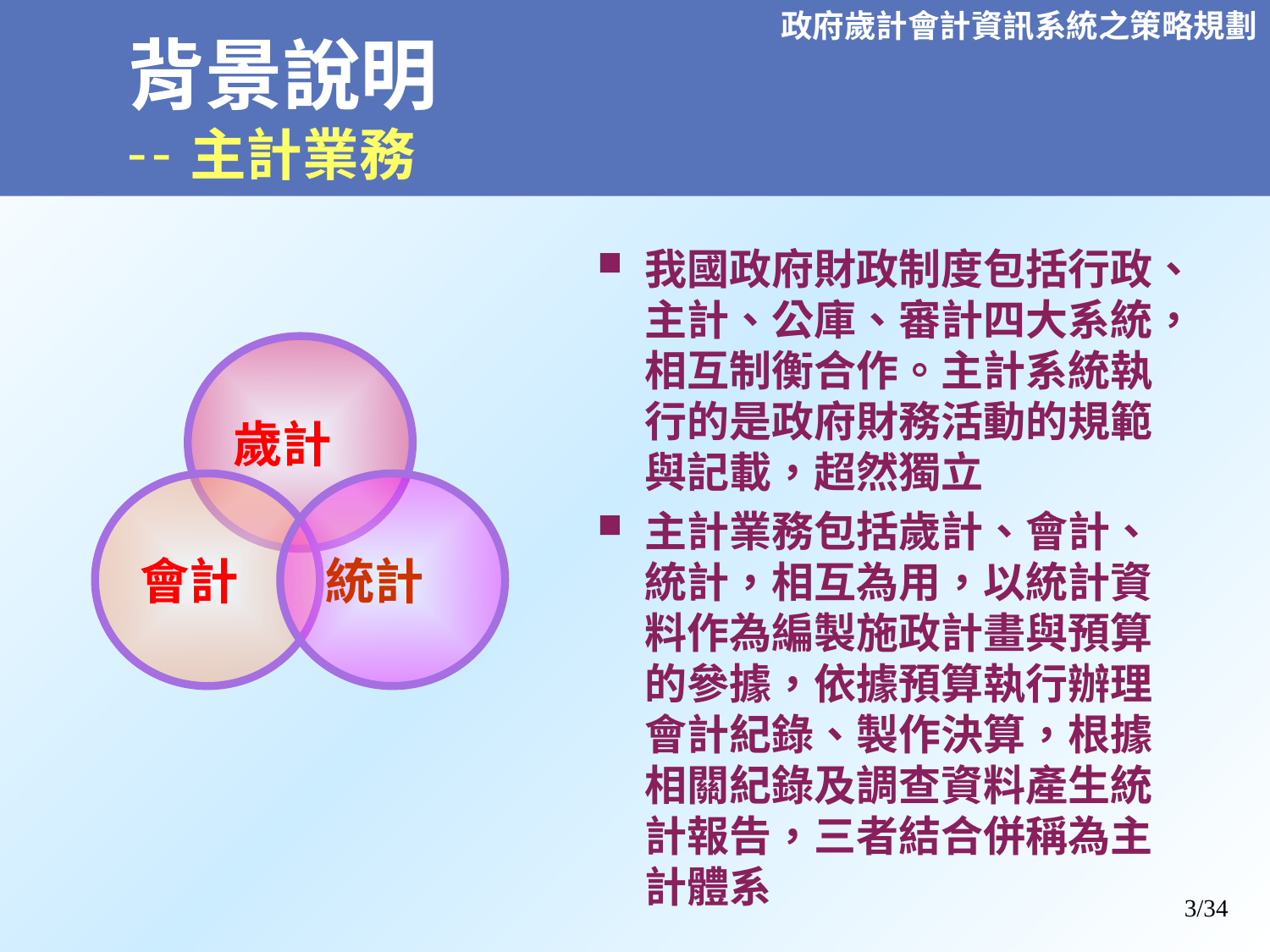

# 背景說明 --主計業務
我國政府財政制度包括行政、主計、公庫、審計四大系統，相互制衡合作。主計系統執行的是政府財務活動的規範與記載，超然獨立
主計業務包括歲計、會計、統計，相互為用，以統計資料作為編製施政計畫與預算的參據，依據預算執行辦理會計紀錄、製作決算，根據相關紀錄及調查資料產生統計報告，三者結合併稱為主計體系
歲計
會計
統計
3/34